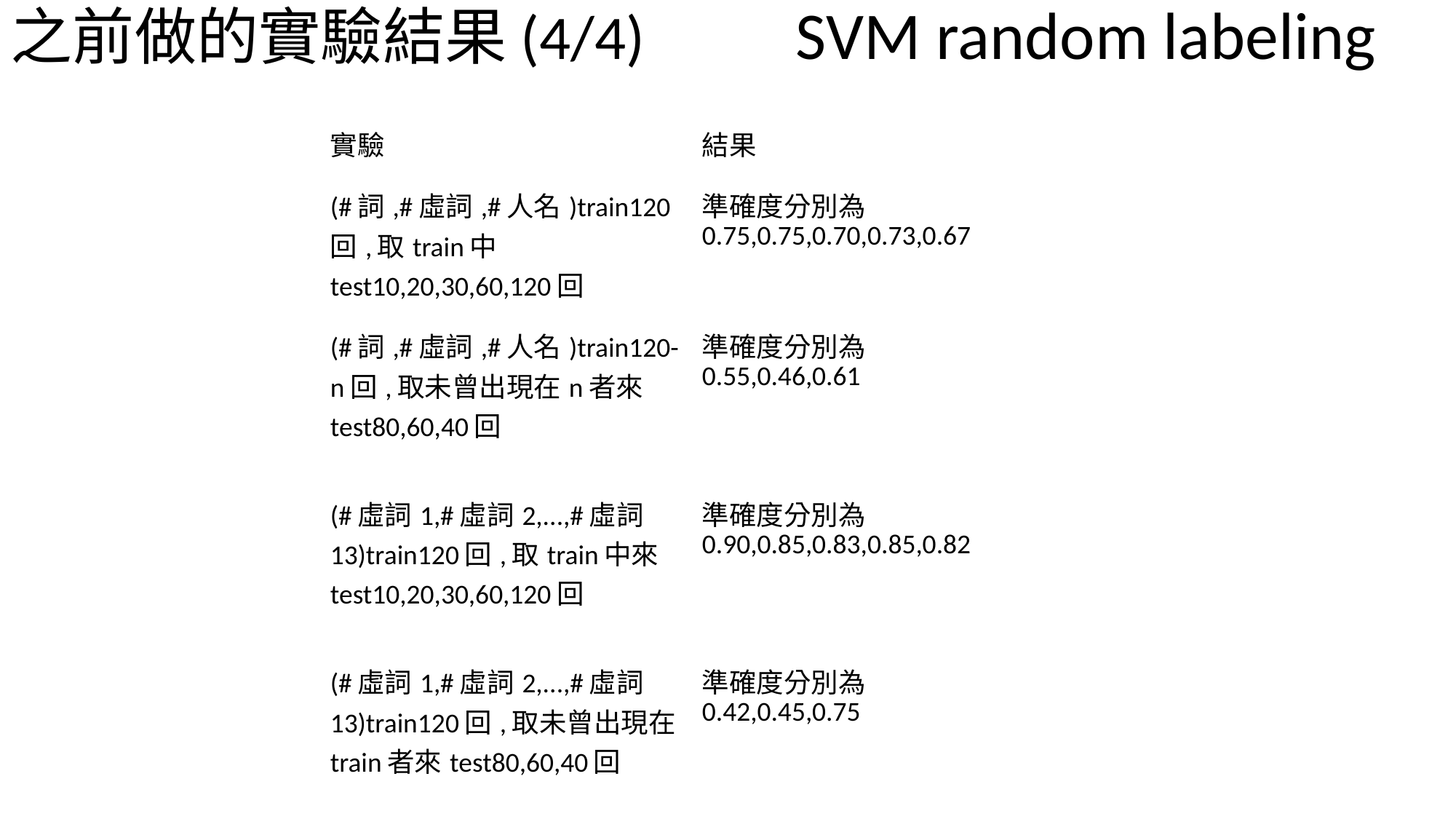

之前做的實驗結果(4/4)
SVM random labeling
| 實驗 | 結果 |
| --- | --- |
| (#詞,#虛詞,#人名)train120回,取train中test10,20,30,60,120回 | 準確度分別為0.75,0.75,0.70,0.73,0.67 |
| (#詞,#虛詞,#人名)train120-n回,取未曾出現在n者來test80,60,40回 | 準確度分別為0.55,0.46,0.61 |
| (#虛詞1,#虛詞2,...,#虛詞13)train120回,取train中來test10,20,30,60,120回 | 準確度分別為0.90,0.85,0.83,0.85,0.82 |
| (#虛詞1,#虛詞2,...,#虛詞13)train120回,取未曾出現在train者來test80,60,40回 | 準確度分別為0.42,0.45,0.75 |